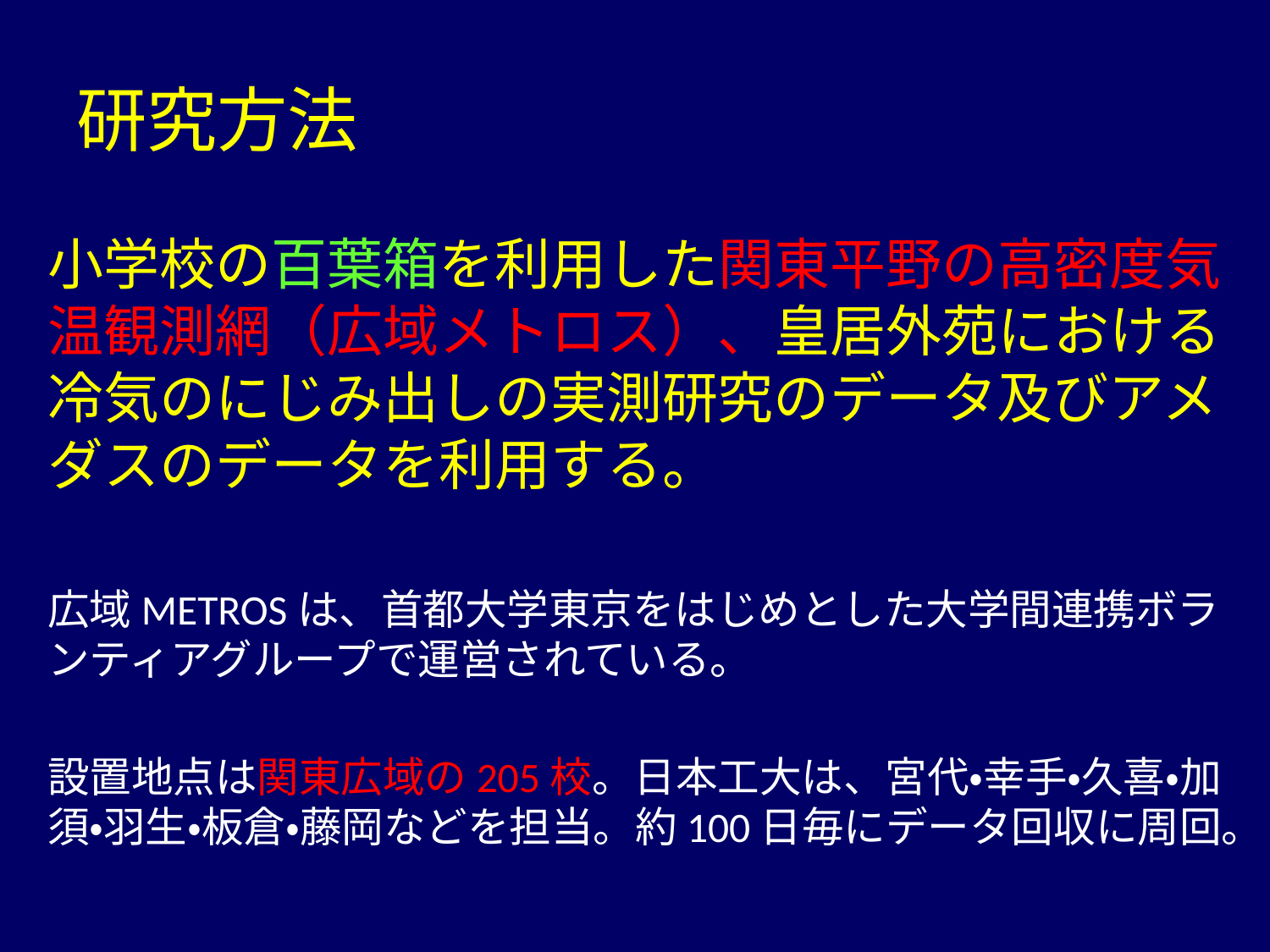

# 研究方法
小学校の百葉箱を利用した関東平野の高密度気温観測網（広域メトロス）、皇居外苑における冷気のにじみ出しの実測研究のデータ及びアメダスのデータを利用する。

広域METROSは、首都大学東京をはじめとした大学間連携ボランティアグループで運営されている。

設置地点は関東広域の205校。日本工大は、宮代・幸手・久喜・加須・羽生・板倉・藤岡などを担当。約100日毎にデータ回収に周回。